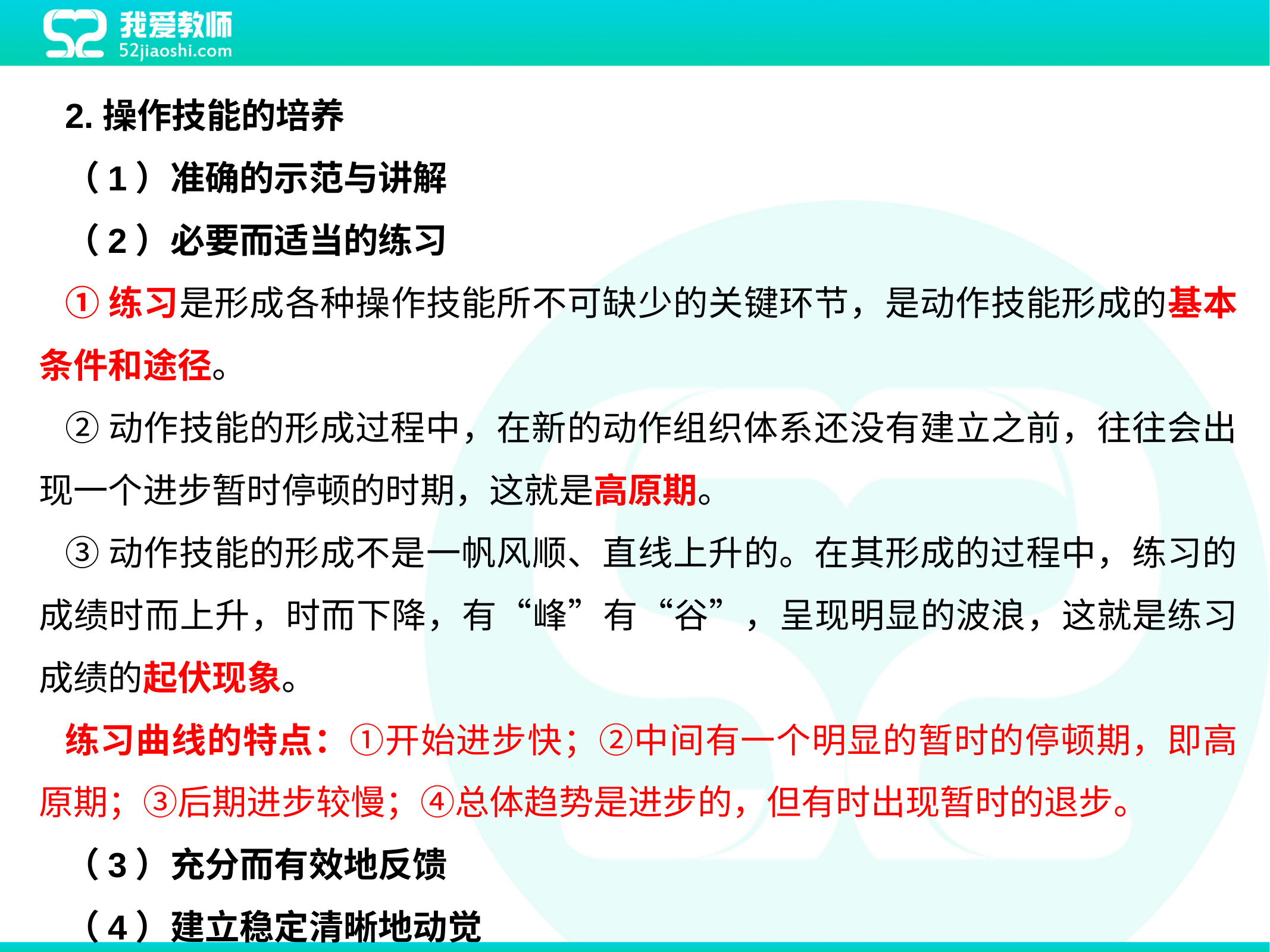

2.操作技能的培养
（1）准确的示范与讲解
（2）必要而适当的练习
①练习是形成各种操作技能所不可缺少的关键环节，是动作技能形成的基本条件和途径。
②动作技能的形成过程中，在新的动作组织体系还没有建立之前，往往会出现一个进步暂时停顿的时期，这就是高原期。
③动作技能的形成不是一帆风顺、直线上升的。在其形成的过程中，练习的成绩时而上升，时而下降，有“峰”有“谷”，呈现明显的波浪，这就是练习成绩的起伏现象。
练习曲线的特点：①开始进步快；②中间有一个明显的暂时的停顿期，即高原期；③后期进步较慢；④总体趋势是进步的，但有时出现暂时的退步。
（3）充分而有效地反馈
（4）建立稳定清晰地动觉